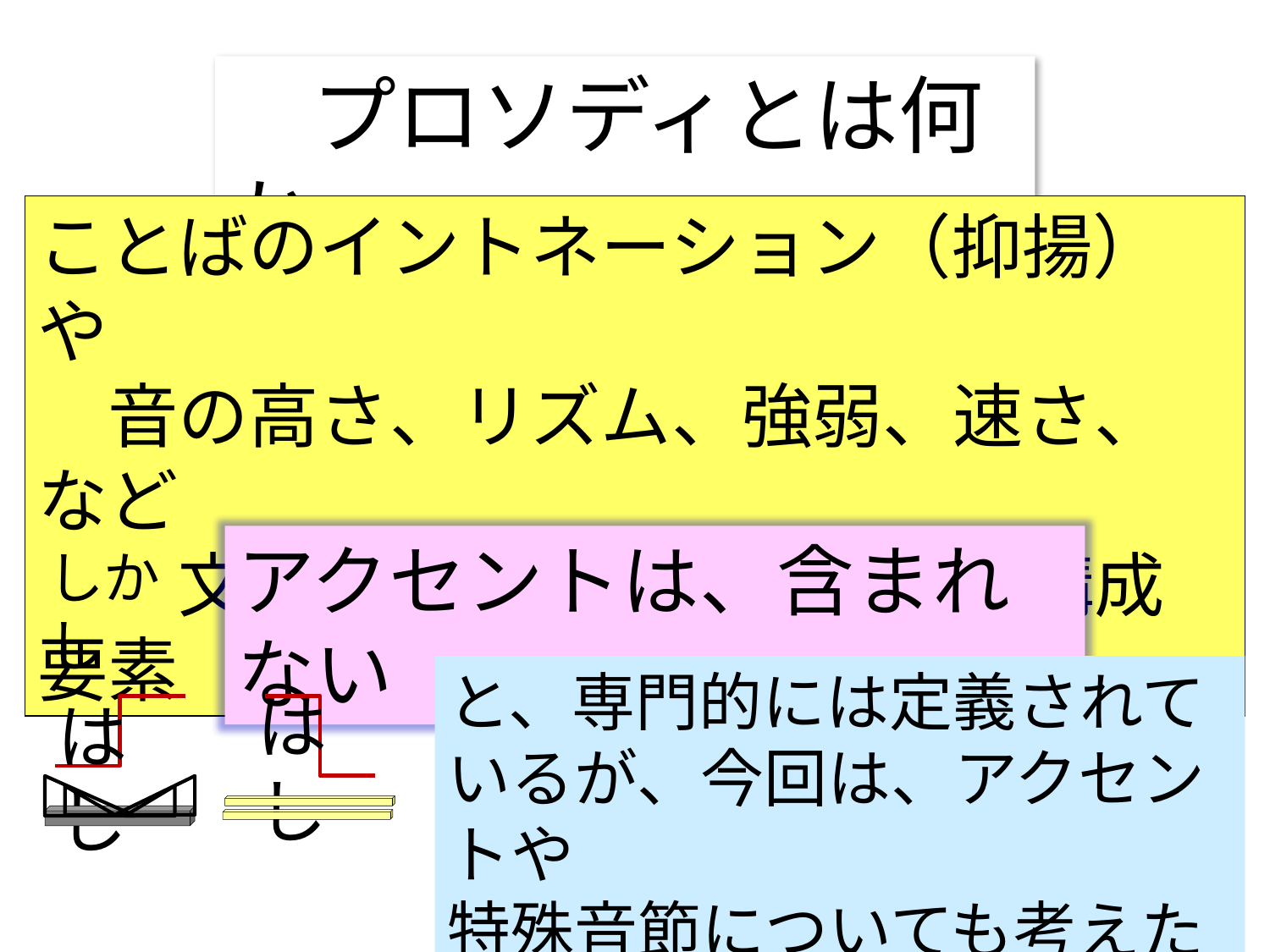

プロソディとは何か
ことばのイントネーション（抑揚）や
　音の高さ、リズム、強弱、速さ、など
　　文字では表せないことばの構成要素
アクセントは、含まれない
しかし
と、専門的には定義されているが、今回は、アクセントや
特殊音節についても考えたい
はし
はし